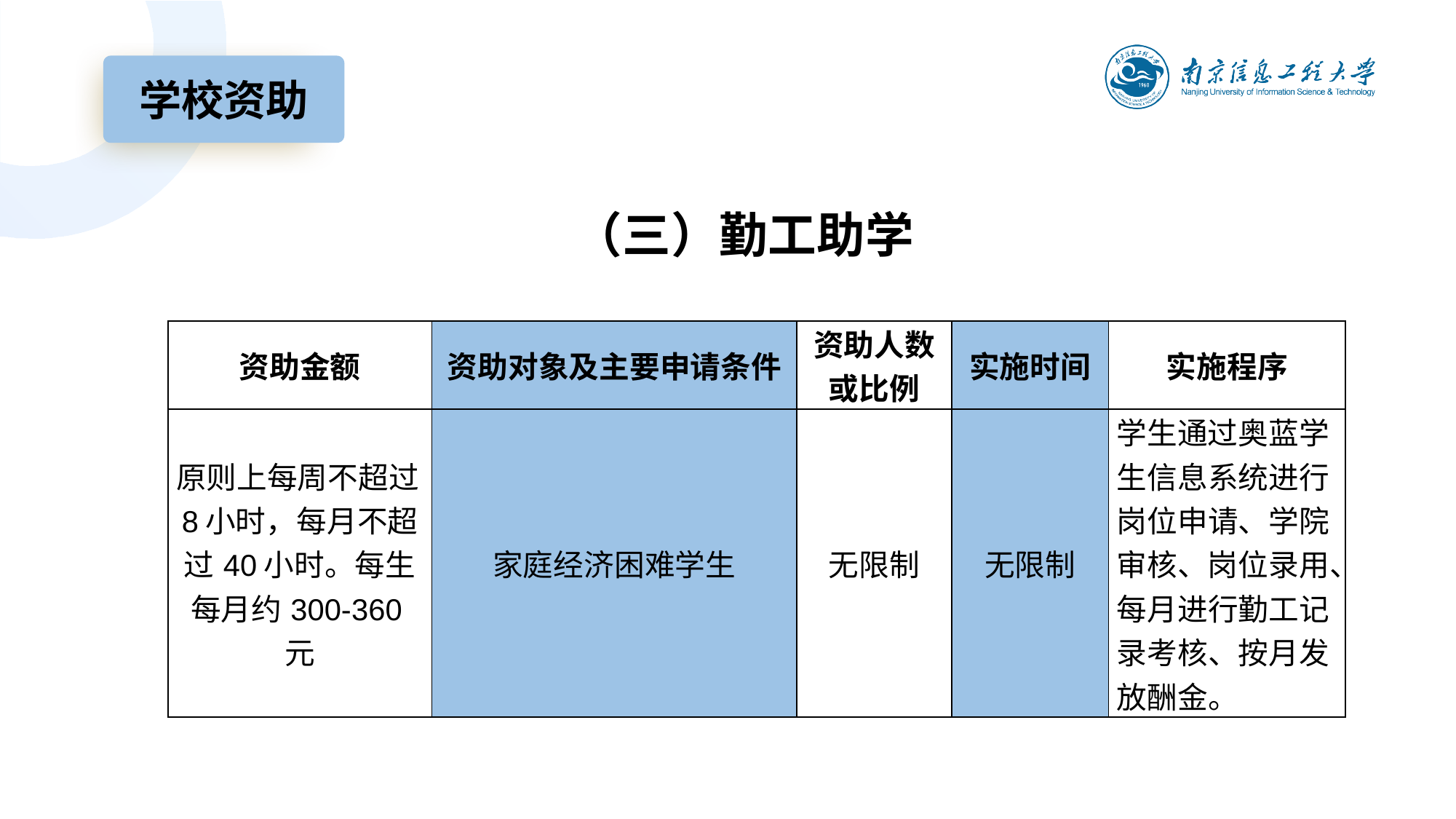

学校资助
# （三）勤工助学
| 资助金额 | 资助对象及主要申请条件 | 资助人数或比例 | 实施时间 | 实施程序 |
| --- | --- | --- | --- | --- |
| 原则上每周不超过8小时，每月不超过40小时。每生每月约300-360元 | 家庭经济困难学生 | 无限制 | 无限制 | 学生通过奥蓝学生信息系统进行岗位申请、学院审核、岗位录用、每月进行勤工记录考核、按月发放酬金。 |